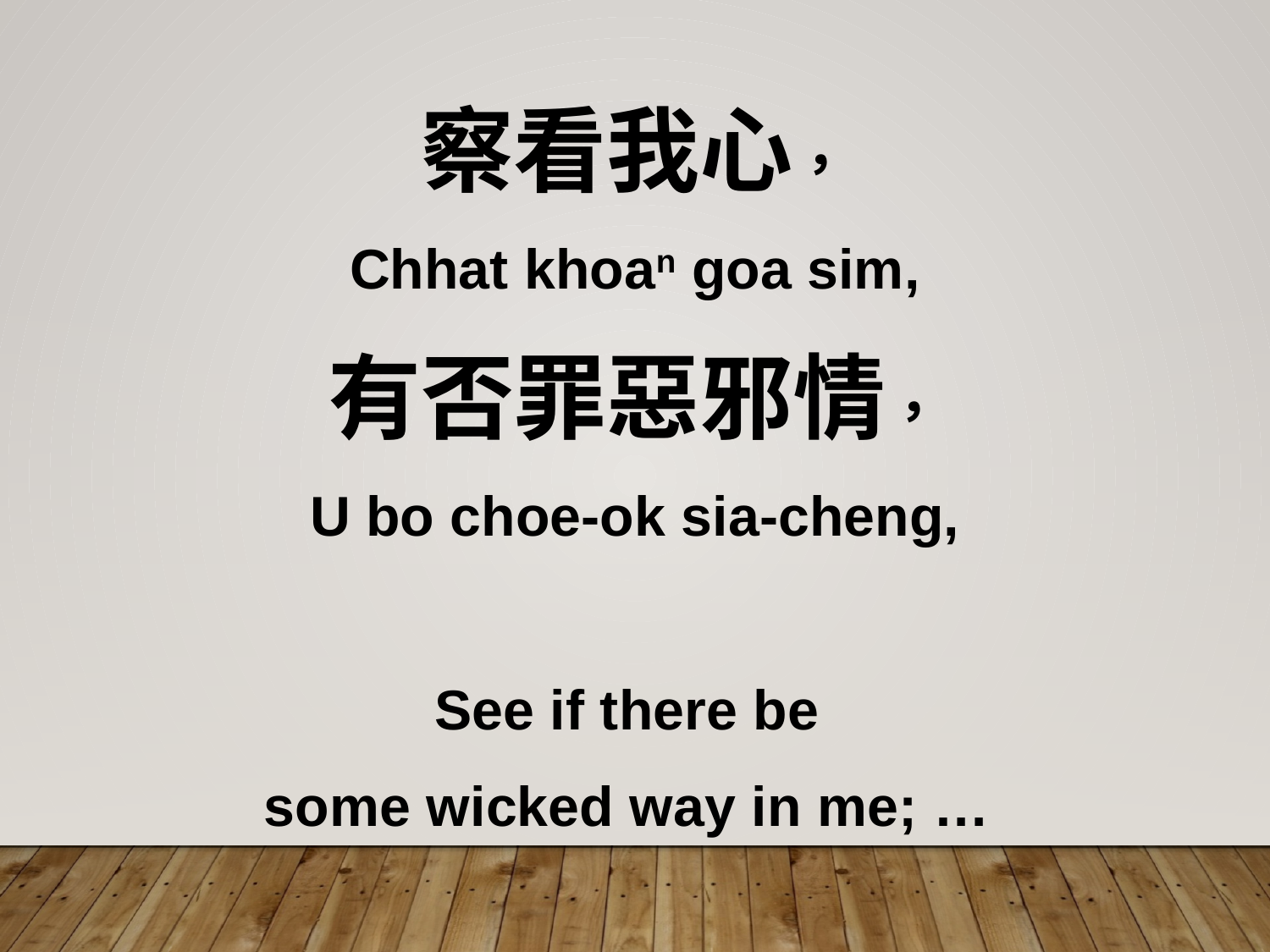

察看我心，
Chhat khoan goa sim,
有否罪惡邪情，
U bo choe-ok sia-cheng,

See if there be
some wicked way in me; …